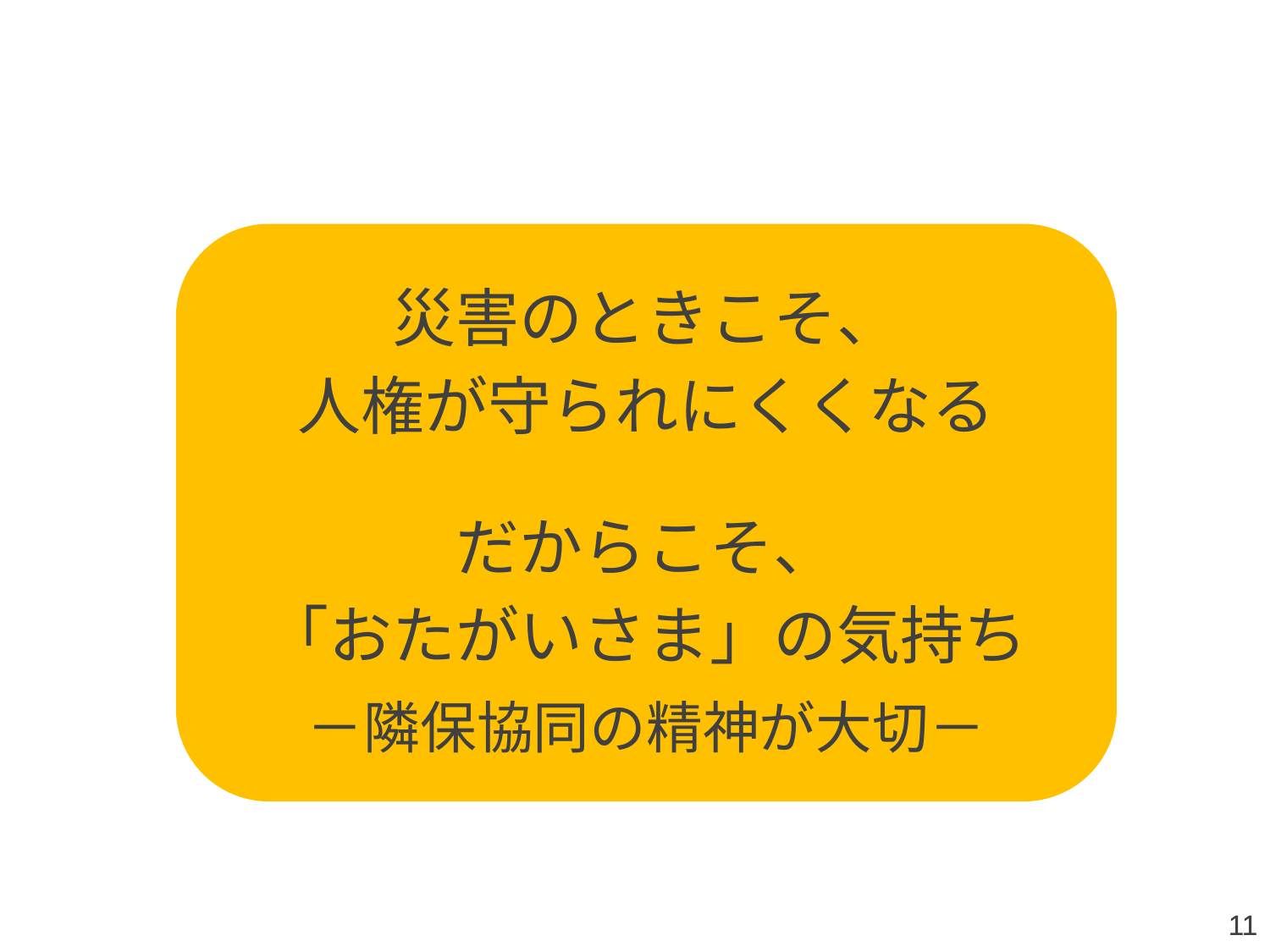

災害のときこそ、
人権が守られにくくなる

だからこそ、
「おたがいさま」の気持ち
－隣保協同の精神が大切－
11
11